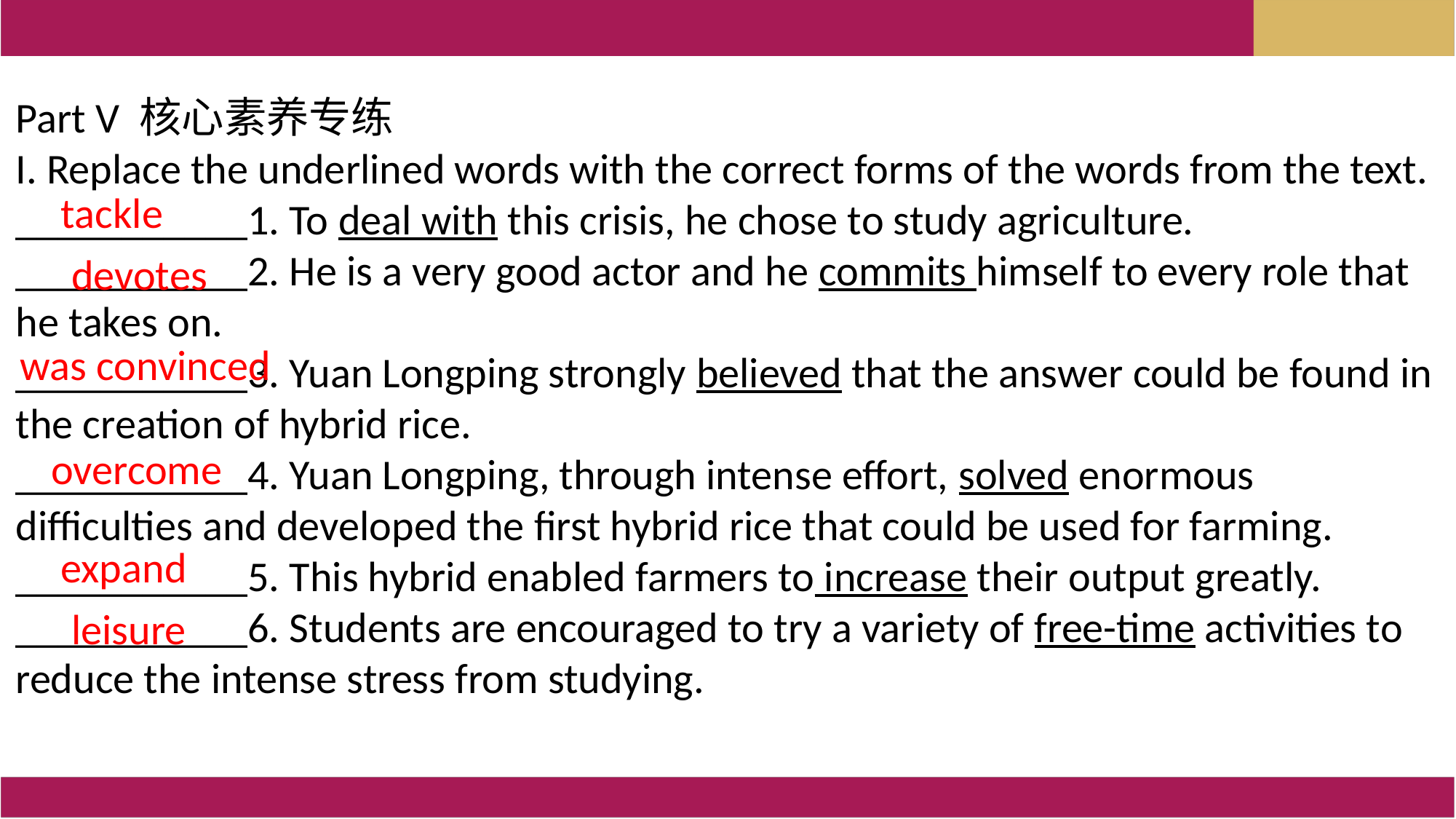

Part V 核心素养专练
I. Replace the underlined words with the correct forms of the words from the text.
___________1. To deal with this crisis, he chose to study agriculture.
___________2. He is a very good actor and he commits himself to every role that he takes on.
___________3. Yuan Longping strongly believed that the answer could be found in the creation of hybrid rice.
___________4. Yuan Longping, through intense effort, solved enormous difficulties and developed the first hybrid rice that could be used for farming.
___________5. This hybrid enabled farmers to increase their output greatly.
___________6. Students are encouraged to try a variety of free-time activities to reduce the intense stress from studying.
 tackle
 devotes
 was convinced
overcome
 expand
 leisure